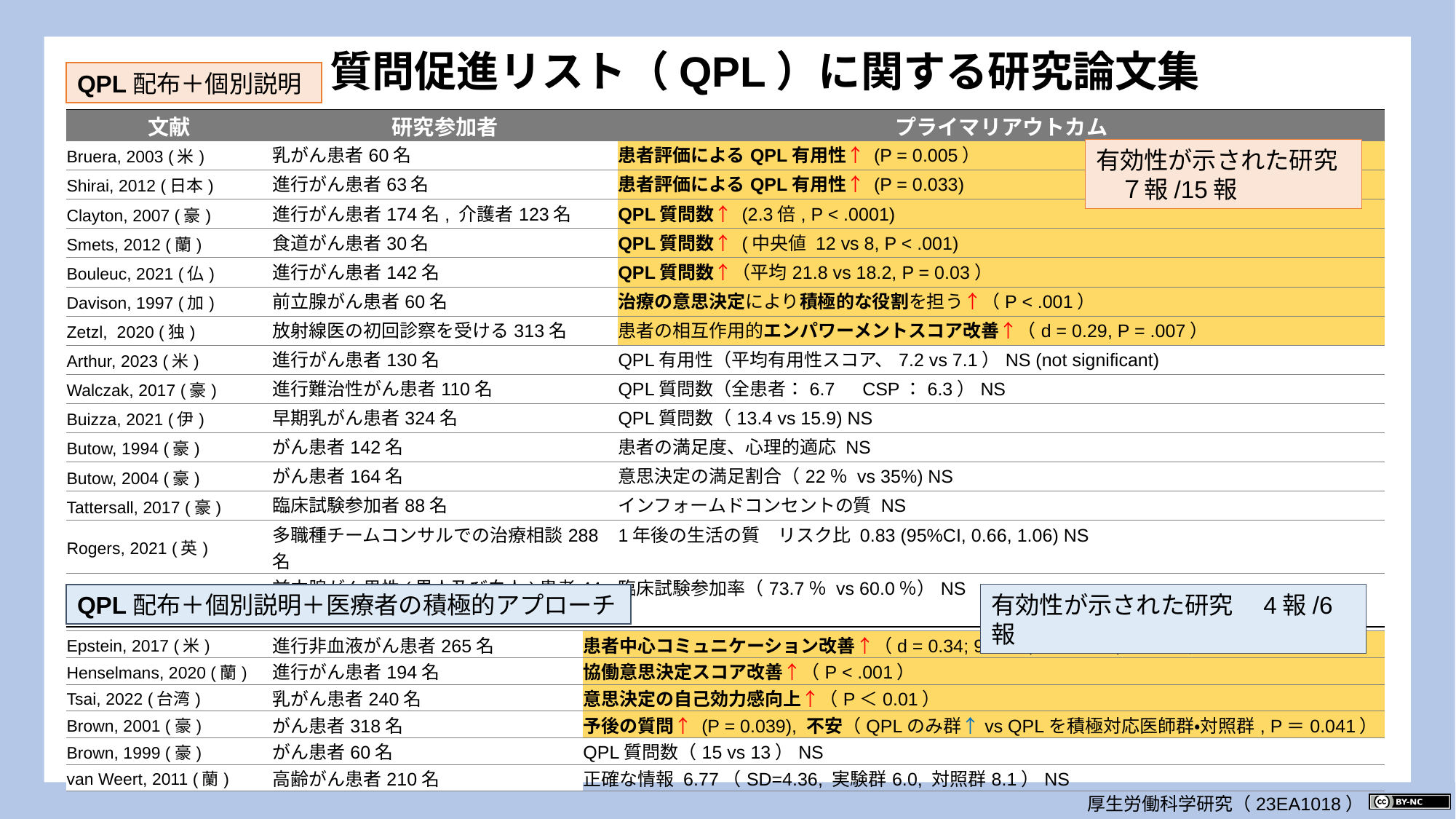

質問促進リスト（QPL）に関する研究論文集
QPL配布＋個別説明
| 文献 | 研究参加者 | プライマリアウトカム |
| --- | --- | --- |
| Bruera, 2003 (米) | 乳がん患者60名 | 患者評価によるQPL有用性↑ (P = 0.005） |
| Shirai, 2012 (日本) | 進行がん患者63名 | 患者評価によるQPL有用性↑ (P = 0.033) |
| Clayton, 2007 (豪) | 進行がん患者174名, 介護者123名 | QPL質問数↑ (2.3倍, P < .0001) |
| Smets, 2012 (蘭) | 食道がん患者30名 | QPL質問数↑ (中央値 12 vs 8, P < .001) |
| Bouleuc, 2021 (仏) | 進行がん患者142名 | QPL質問数↑（平均21.8 vs 18.2, P = 0.03） |
| Davison, 1997 (加) | 前立腺がん患者60名 | 治療の意思決定により積極的な役割を担う↑（P < .001） |
| Zetzl, 2020 (独) | 放射線医の初回診察を受ける313名 | 患者の相互作用的エンパワーメントスコア改善↑（d = 0.29, P = .007） |
| Arthur, 2023 (米) | 進行がん患者130名 | QPL有用性（平均有用性スコア、7.2 vs 7.1）NS (not significant) |
| Walczak, 2017 (豪) | 進行難治性がん患者110名 | QPL質問数（全患者：6.7　CSP：6.3）NS |
| Buizza, 2021 (伊) | 早期乳がん患者324名 | QPL質問数（13.4 vs 15.9) NS |
| Butow, 1994 (豪) | がん患者142名 | 患者の満足度、心理的適応 NS |
| Butow, 2004 (豪) | がん患者164名 | 意思決定の満足割合（22％ vs 35%) NS |
| Tattersall, 2017 (豪) | 臨床試験参加者88名 | インフォームドコンセントの質 NS |
| Rogers, 2021 (英) | 多職種チームコンサルでの治療相談288名 | 1年後の生活の質　リスク比 0.83 (95%CI, 0.66, 1.06) NS |
| Eggly, 2023 (米) | 前立腺がん男性(黒人及び白人)患者44名 | 臨床試験参加率（73.7％ vs 60.0％）NS |
有効性が示された研究　７報/15報
QPL配布＋個別説明＋医療者の積極的アプローチ
有効性が示された研究　4報/6報
| Epstein, 2017 (米) | 進行非血液がん患者265名 | 患者中心コミュニケーション改善↑（d = 0.34; 95%CI, 0.06-0.62; P = .02） |
| --- | --- | --- |
| Henselmans, 2020 (蘭) | 進行がん患者194名 | 協働意思決定スコア改善↑（P < .001） |
| Tsai, 2022 (台湾) | 乳がん患者240名 | 意思決定の自己効力感向上↑（P＜0.01） |
| Brown, 2001 (豪) | がん患者318名 | 予後の質問↑ (P = 0.039), 不安（QPLのみ群↑vs QPLを積極対応医師群・対照群, P＝0.041） |
| Brown, 1999 (豪) | がん患者60名 | QPL質問数（15 vs 13）NS |
| van Weert, 2011 (蘭) | 高齢がん患者210名 | 正確な情報 6.77（SD=4.36, 実験群6.0, 対照群8.1）NS |